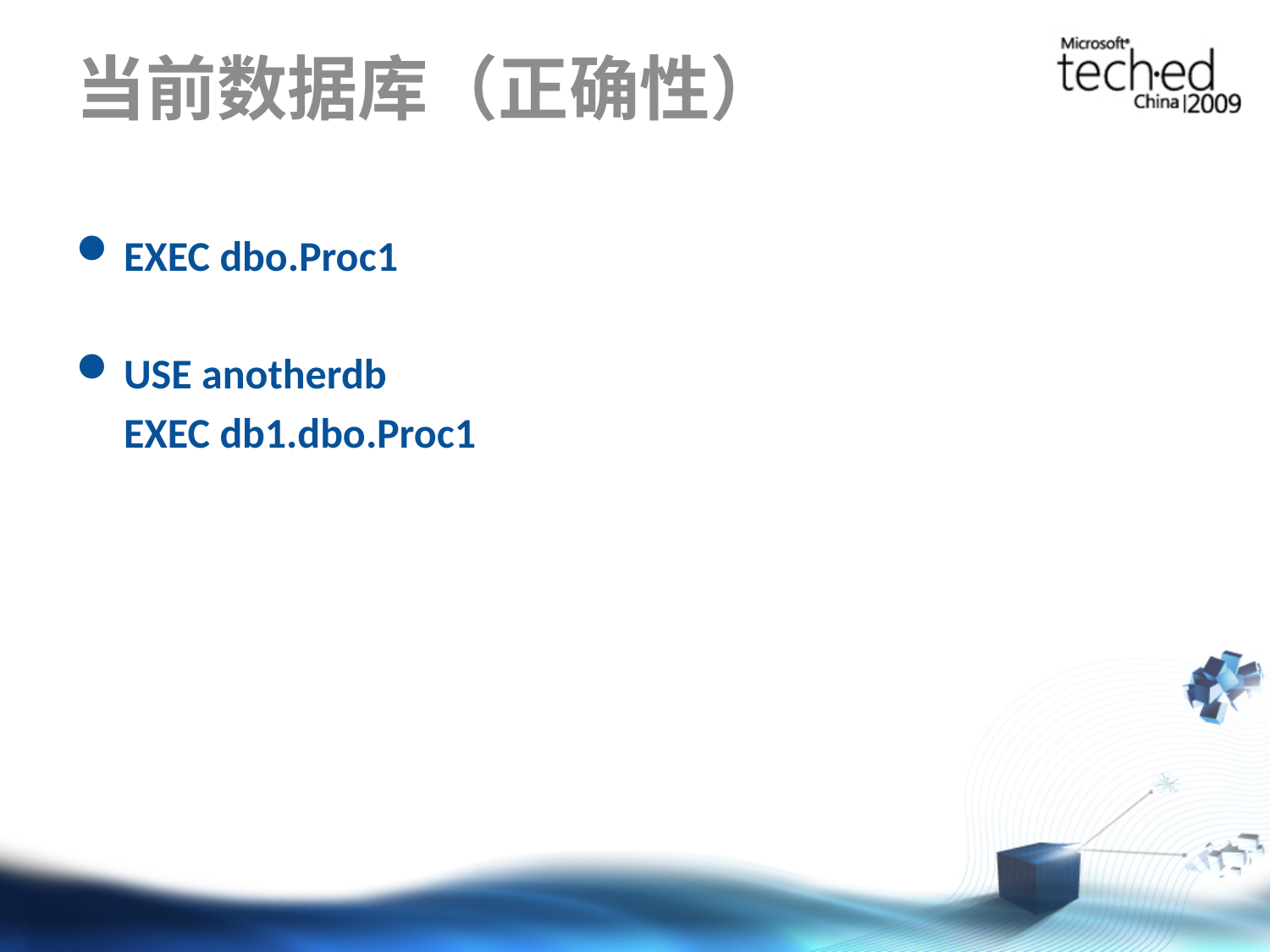

# 当前数据库（正确性）
EXEC dbo.Proc1

USE anotherdb
	EXEC db1.dbo.Proc1